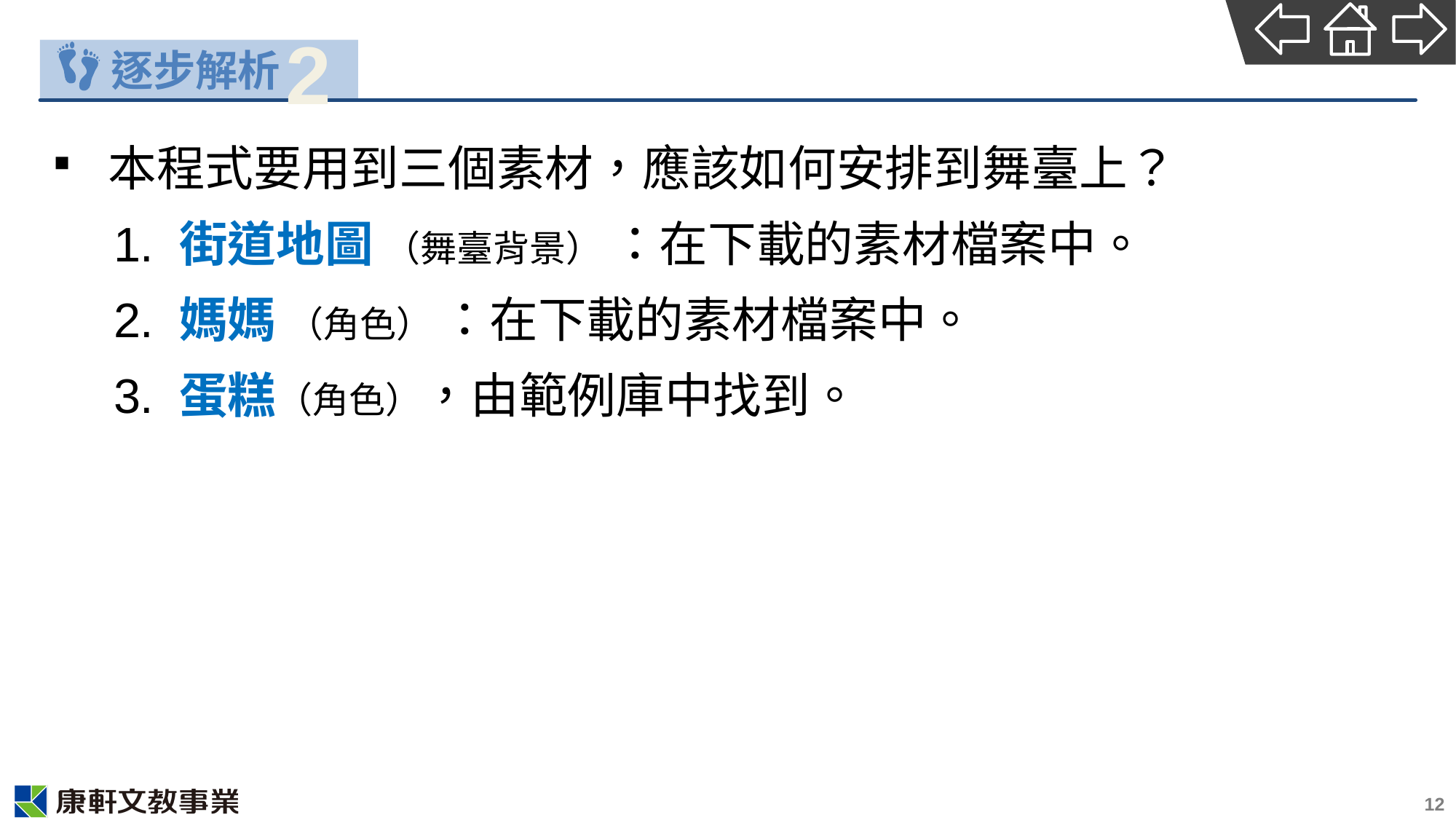

2
本程式要用到三個素材，應該如何安排到舞臺上？
　1. 街道地圖 （舞臺背景） ：在下載的素材檔案中。
　2. 媽媽 （角色） ：在下載的素材檔案中。
　3. 蛋糕（角色），由範例庫中找到。
12